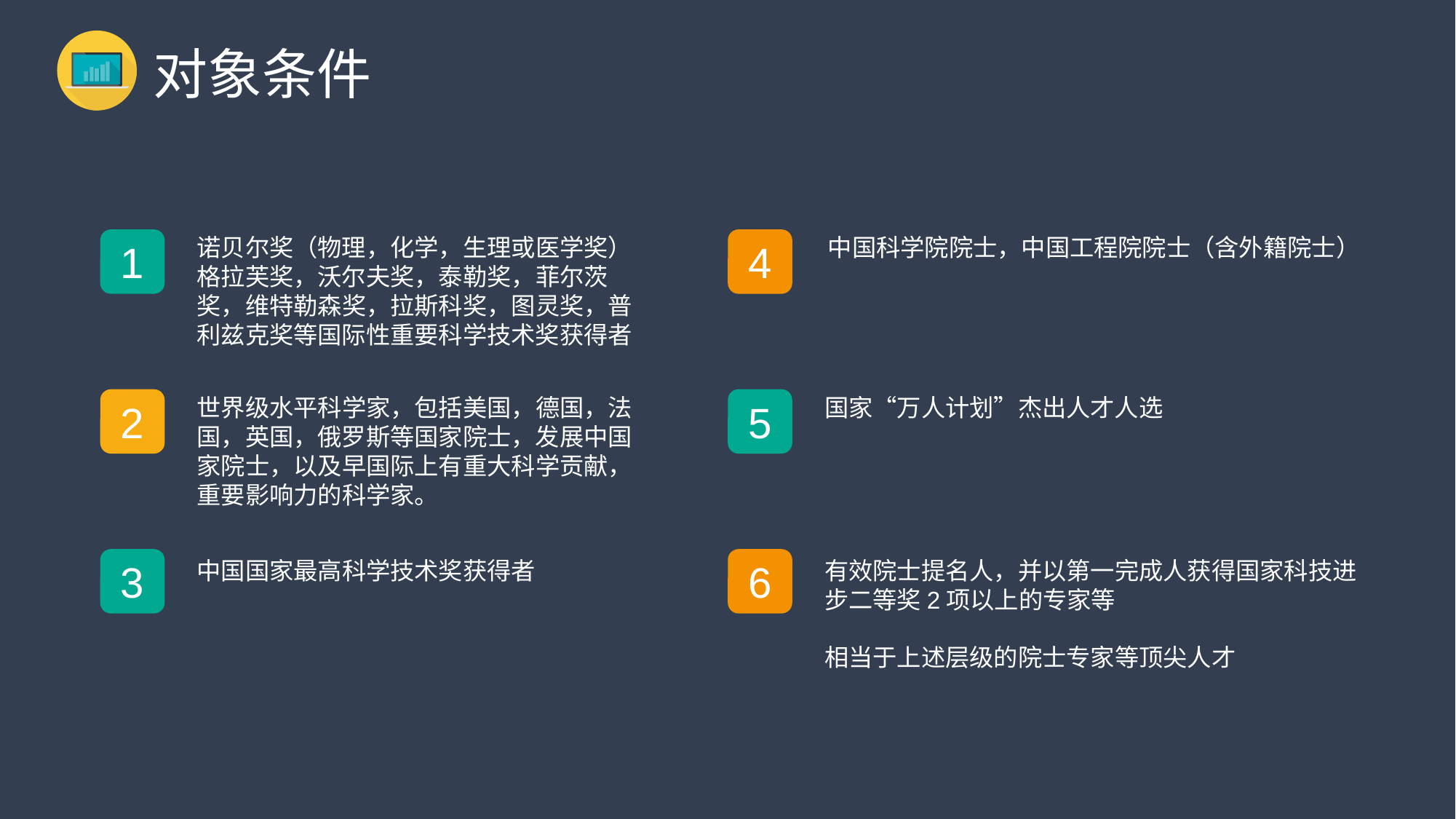

对象条件
诺贝尔奖（物理，化学，生理或医学奖）格拉芙奖，沃尔夫奖，泰勒奖，菲尔茨奖，维特勒森奖，拉斯科奖，图灵奖，普利兹克奖等国际性重要科学技术奖获得者
中国科学院院士，中国工程院院士（含外籍院士）
1
4
世界级水平科学家，包括美国，德国，法国，英国，俄罗斯等国家院士，发展中国家院士，以及早国际上有重大科学贡献，重要影响力的科学家。
国家“万人计划”杰出人才人选
2
5
3
6
中国国家最高科学技术奖获得者
有效院士提名人，并以第一完成人获得国家科技进步二等奖2项以上的专家等

相当于上述层级的院士专家等顶尖人才